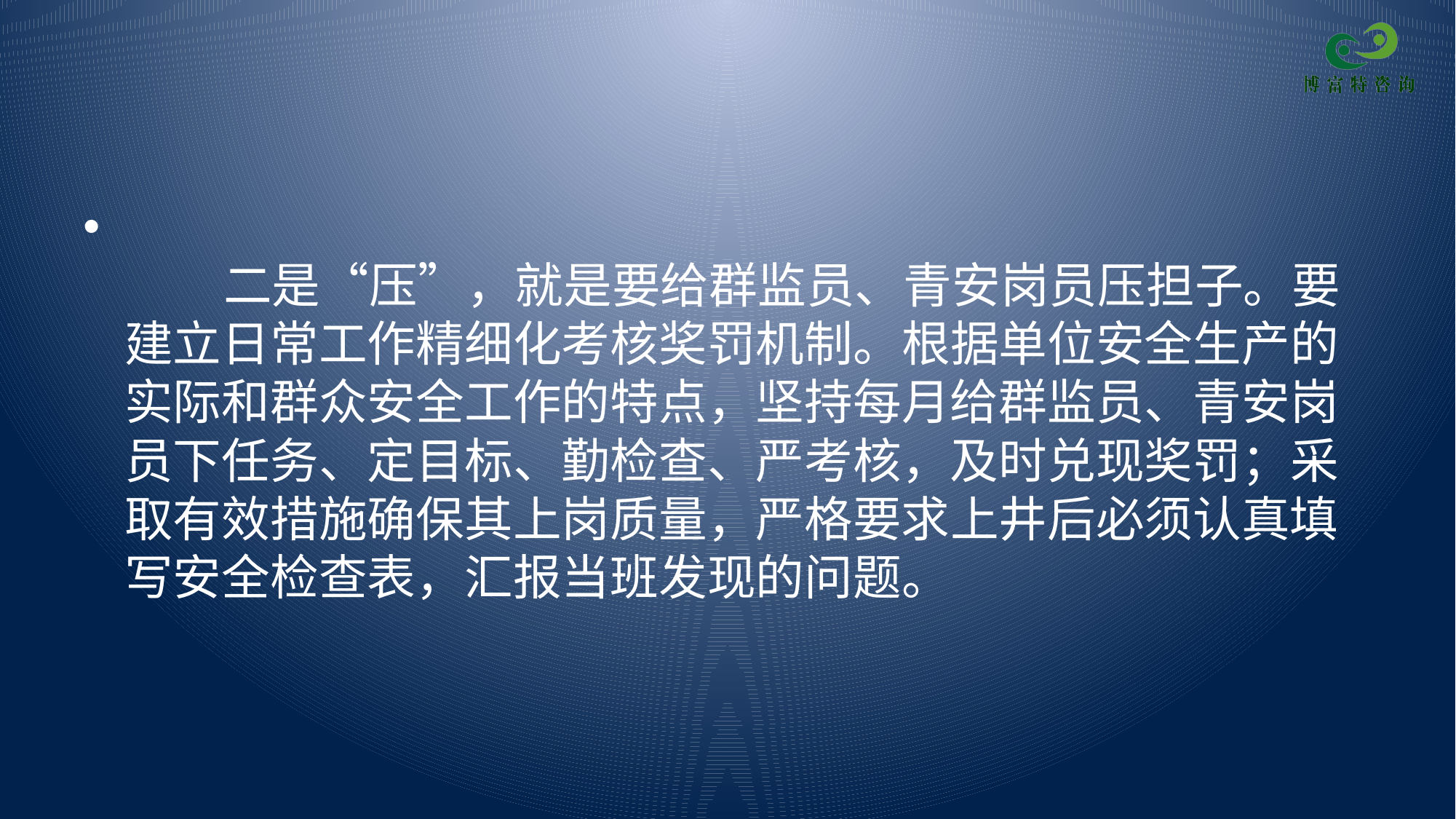

#
        二是“压”，就是要给群监员、青安岗员压担子。要建立日常工作精细化考核奖罚机制。根据单位安全生产的实际和群众安全工作的特点，坚持每月给群监员、青安岗员下任务、定目标、勤检查、严考核，及时兑现奖罚；采取有效措施确保其上岗质量，严格要求上井后必须认真填写安全检查表，汇报当班发现的问题。